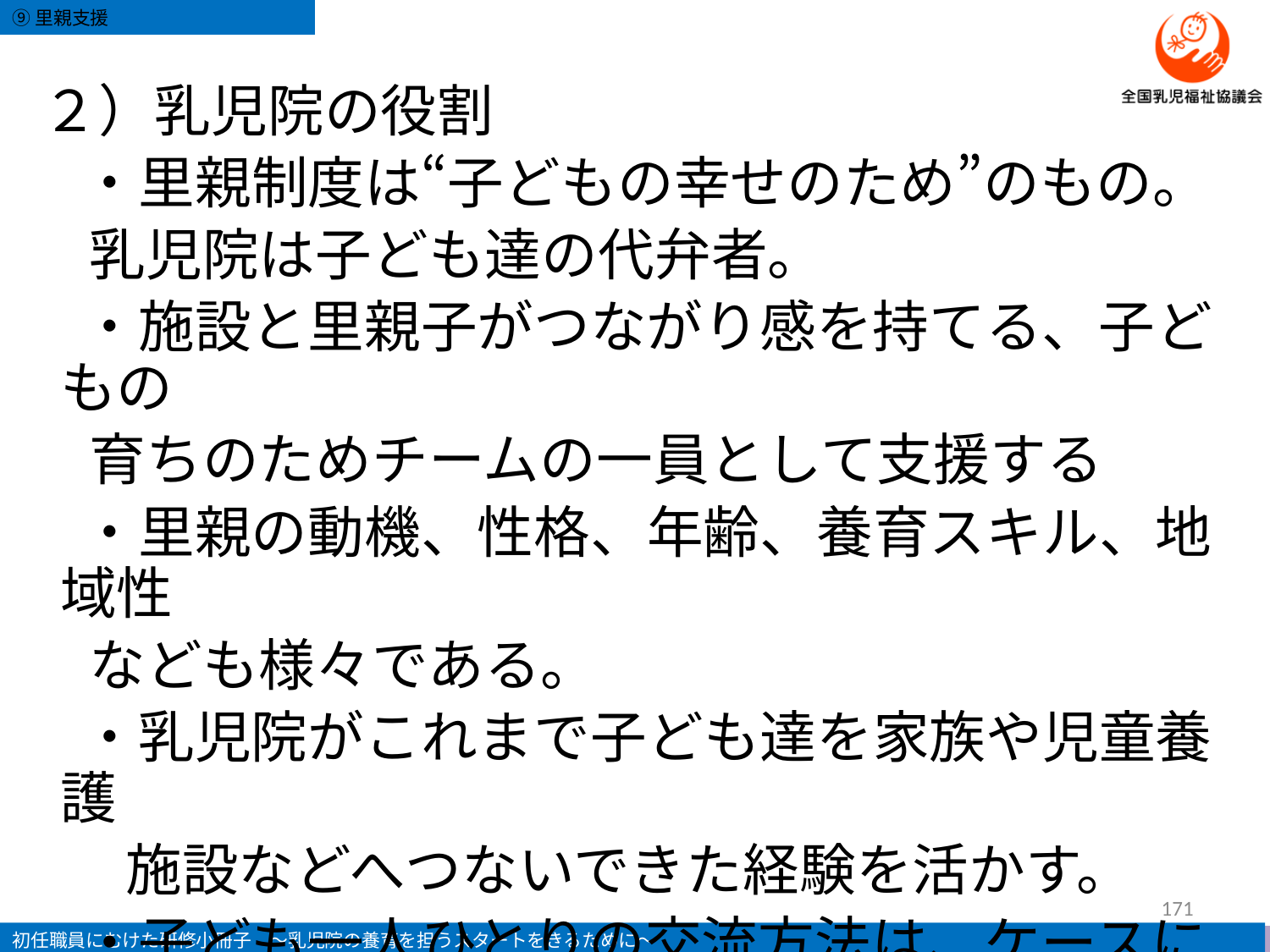

２）乳児院の役割
　 ・里親制度は“子どもの幸せのため”のもの。
     乳児院は子ども達の代弁者。
　 ・施設と里親子がつながり感を持てる、子どもの
     育ちのためチームの一員として支援する
　 ・里親の動機、性格、年齢、養育スキル、地域性
     なども様々である。
　 ・乳児院がこれまで子ども達を家族や児童養護
　　施設などへつないできた経験を活かす。
　 ・子ども一人ひとりの交流方法は、ケースにより
　　全く異なる。
171